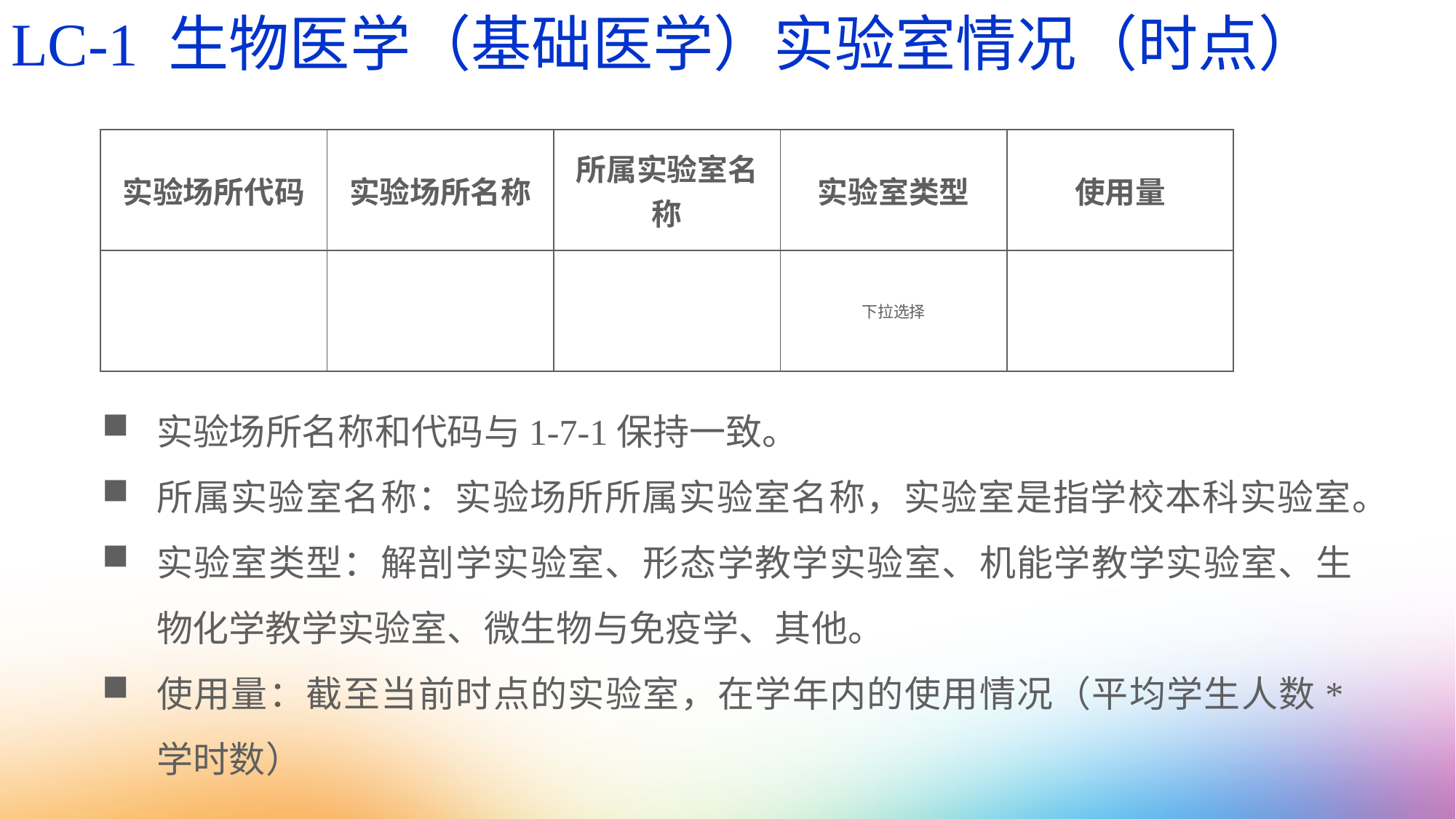

LC-1 生物医学（基础医学）实验室情况（时点）

| 实验场所代码 | 实验场所名称 | 所属实验室名称 | 实验室类型 | 使用量 |
| --- | --- | --- | --- | --- |
|  |  |  | 下拉选择 |  |
实验场所名称和代码与1-7-1保持一致。
所属实验室名称：实验场所所属实验室名称，实验室是指学校本科实验室。
实验室类型：解剖学实验室、形态学教学实验室、机能学教学实验室、生物化学教学实验室、微生物与免疫学、其他。
使用量：截至当前时点的实验室，在学年内的使用情况（平均学生人数*学时数）